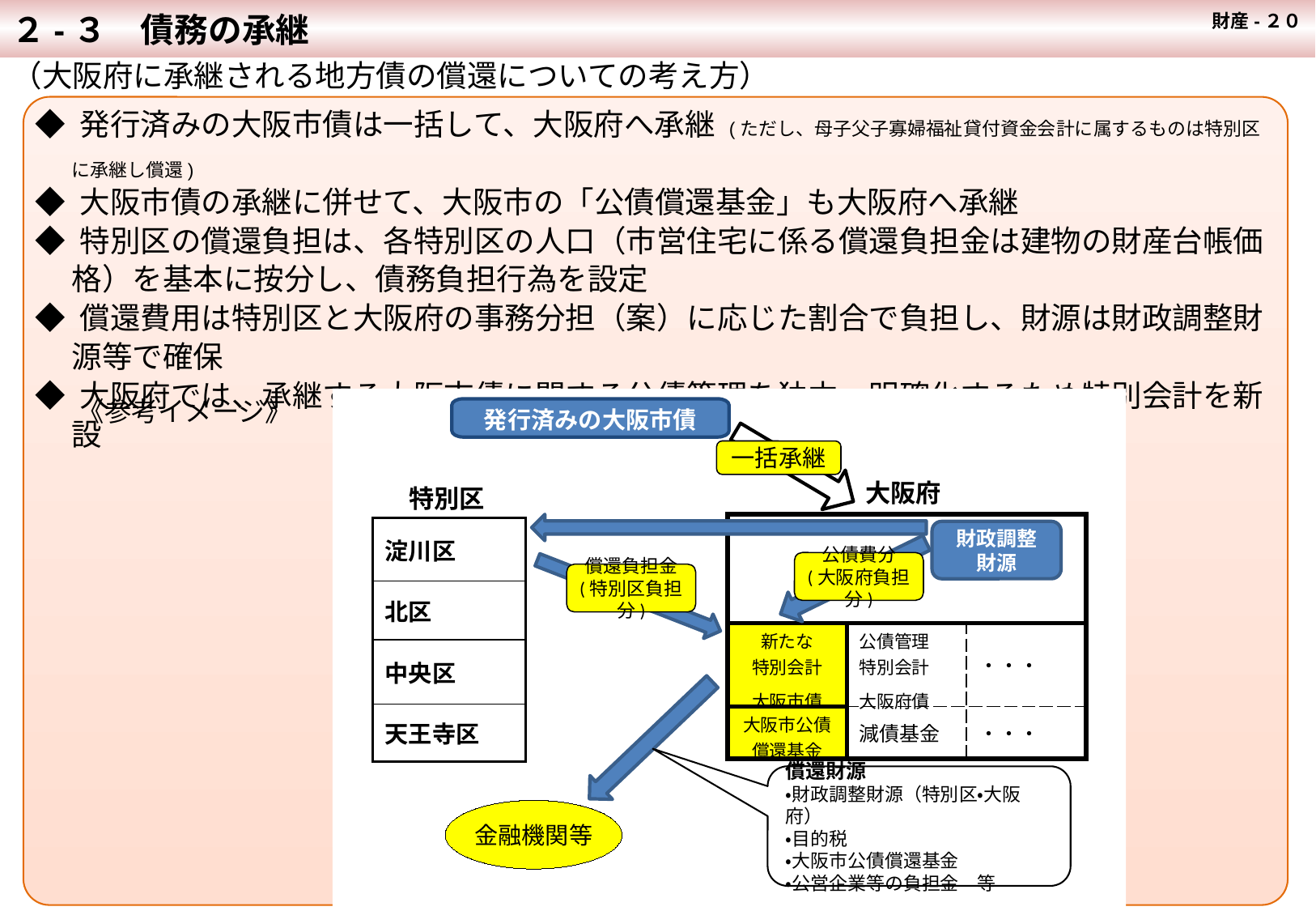

２-３　債務の承継
財産-２０
（大阪府に承継される地方債の償還についての考え方）
◆ 発行済みの大阪市債は一括して、大阪府へ承継 (ただし、母子父子寡婦福祉貸付資金会計に属するものは特別区に承継し償還)
◆ 大阪市債の承継に併せて、大阪市の「公債償還基金」も大阪府へ承継
◆ 特別区の償還負担は、各特別区の人口（市営住宅に係る償還負担金は建物の財産台帳価格）を基本に按分し、債務負担行為を設定
◆ 償還費用は特別区と大阪府の事務分担（案）に応じた割合で負担し、財源は財政調整財源等で確保
◆ 大阪府では、承継する大阪市債に関する公債管理を独立・明確化するため特別会計を新設

《参考イメージ》

発行済みの大阪市債
一括承継

大阪府
特別区

財政調整
財源
公債費分
(大阪府負担分)

償還負担金
(特別区負担分)

償還財源
・財政調整財源（特別区・大阪府）
・目的税
・大阪市公債償還基金
・公営企業等の負担金　等
金融機関等
|  |  |  |
| --- | --- | --- |
| 新たな 特別会計 大阪市債 | 公債管理 特別会計 大阪府債 | ・・・ |
| 大阪市公債 償還基金 | 減債基金 | ・・・ |
| 淀川区 |
| --- |
| 北区 |
| 中央区 |
| 天王寺区 |